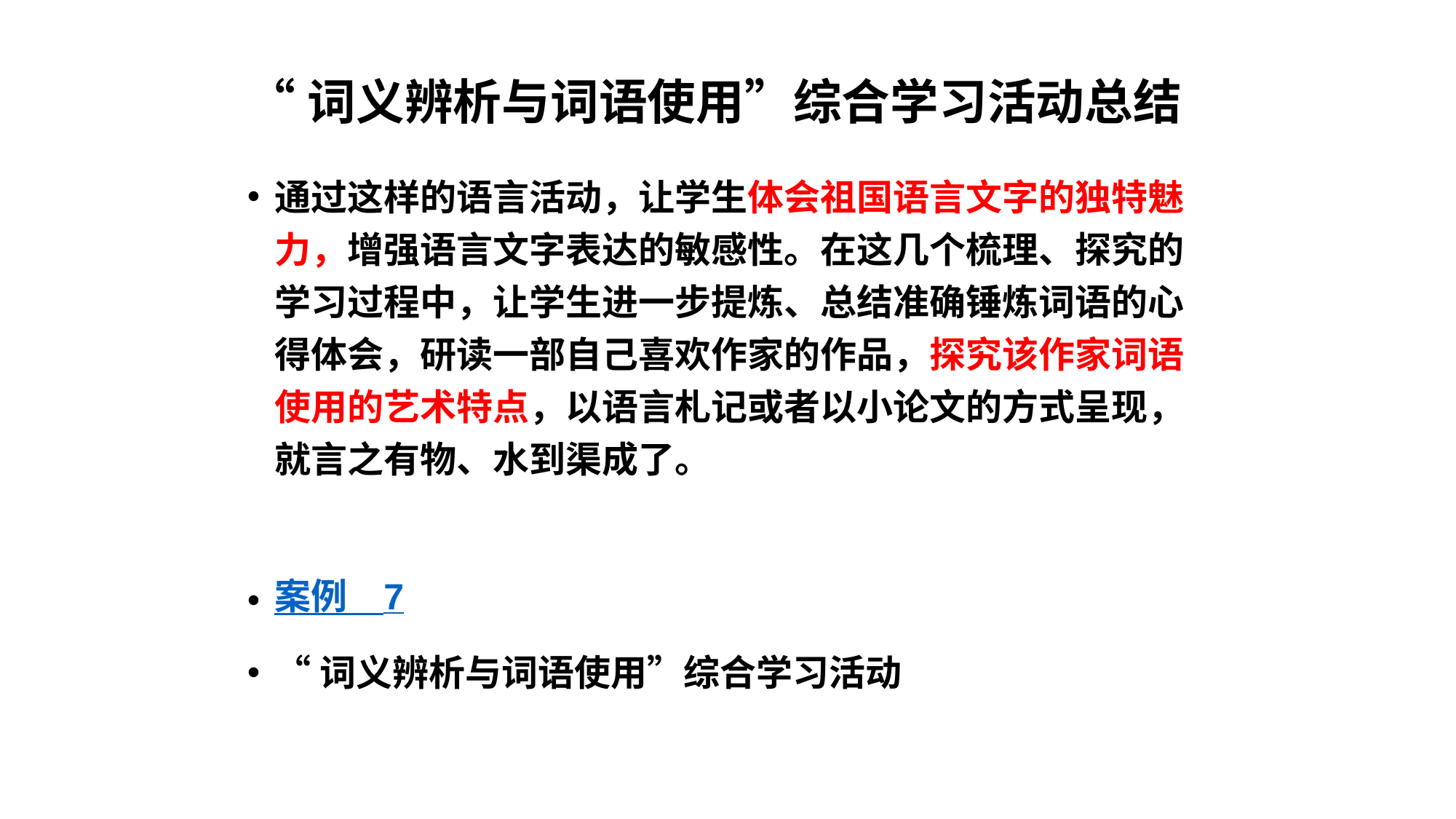

# “词义辨析与词语使用”综合学习活动总结
通过这样的语言活动，让学生体会祖国语言文字的独特魅力，增强语言文字表达的敏感性。在这几个梳理、探究的学习过程中，让学生进一步提炼、总结准确锤炼词语的心得体会，研读一部自己喜欢作家的作品，探究该作家词语使用的艺术特点，以语言札记或者以小论文的方式呈现，就言之有物、水到渠成了。

案例　7
“词义辨析与词语使用”综合学习活动